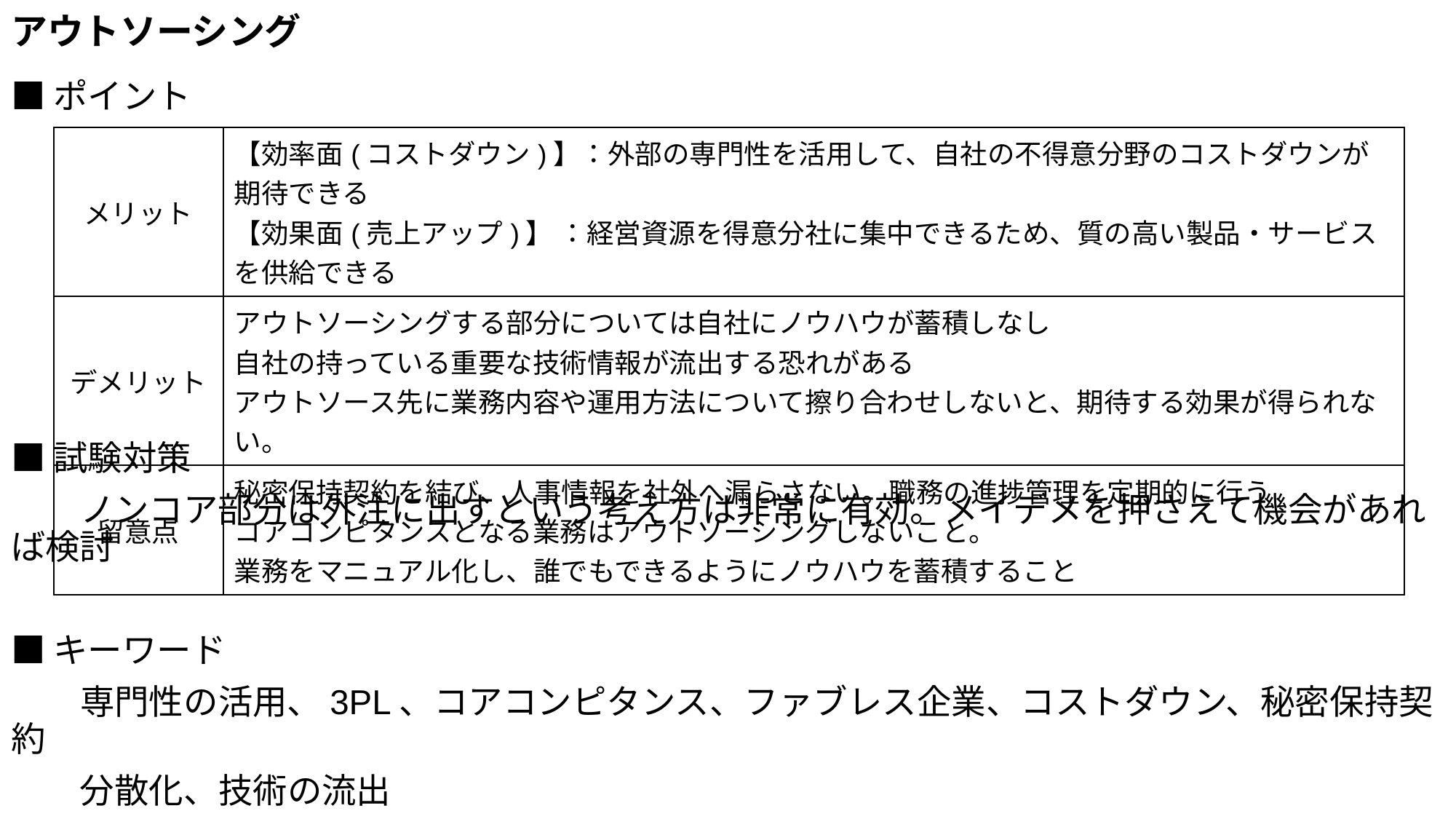

# アウトソーシング
■ポイント

■試験対策
　　ノンコア部分は外注に出すという考え方は非常に有効。メイデメを押さえて機会があれば検討

■キーワード
　　専門性の活用、3PL、コアコンピタンス、ファブレス企業、コストダウン、秘密保持契約
　　分散化、技術の流出
| メリット | 【効率面(コストダウン)】：外部の専門性を活用して、自社の不得意分野のコストダウンが期待できる 【効果面(売上アップ)】 ：経営資源を得意分社に集中できるため、質の高い製品・サービスを供給できる |
| --- | --- |
| デメリット | アウトソーシングする部分については自社にノウハウが蓄積しなし 自社の持っている重要な技術情報が流出する恐れがある アウトソース先に業務内容や運用方法について擦り合わせしないと、期待する効果が得られない。 |
| 留意点 | 秘密保持契約を結び、人事情報を社外へ漏らさない。職務の進捗管理を定期的に行う コアコンピタンスとなる業務はアウトソーシングしないこと。 業務をマニュアル化し、誰でもできるようにノウハウを蓄積すること |